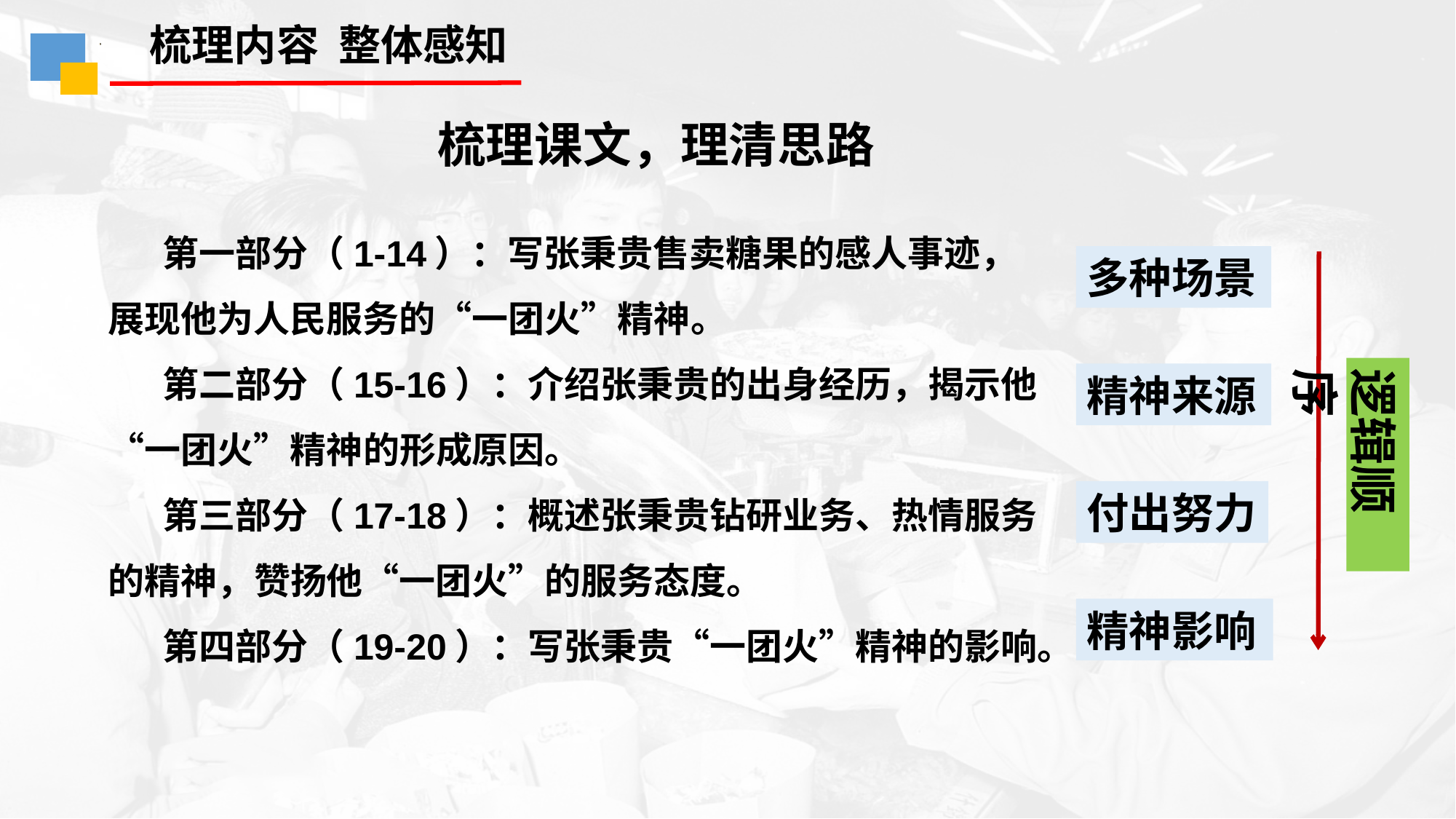

梳理内容  整体感知

梳理课文，理清思路
第一部分（1-14）：写张秉贵售卖糖果的感人事迹，展现他为人民服务的“一团火”精神。
第二部分（15-16）：介绍张秉贵的出身经历，揭示他“一团火”精神的形成原因。
第三部分（17-18）：概述张秉贵钻研业务、热情服务的精神，赞扬他“一团火”的服务态度。
第四部分（19-20）：写张秉贵“一团火”精神的影响。
多种场景
逻辑顺序
精神来源
付出努力
精神影响